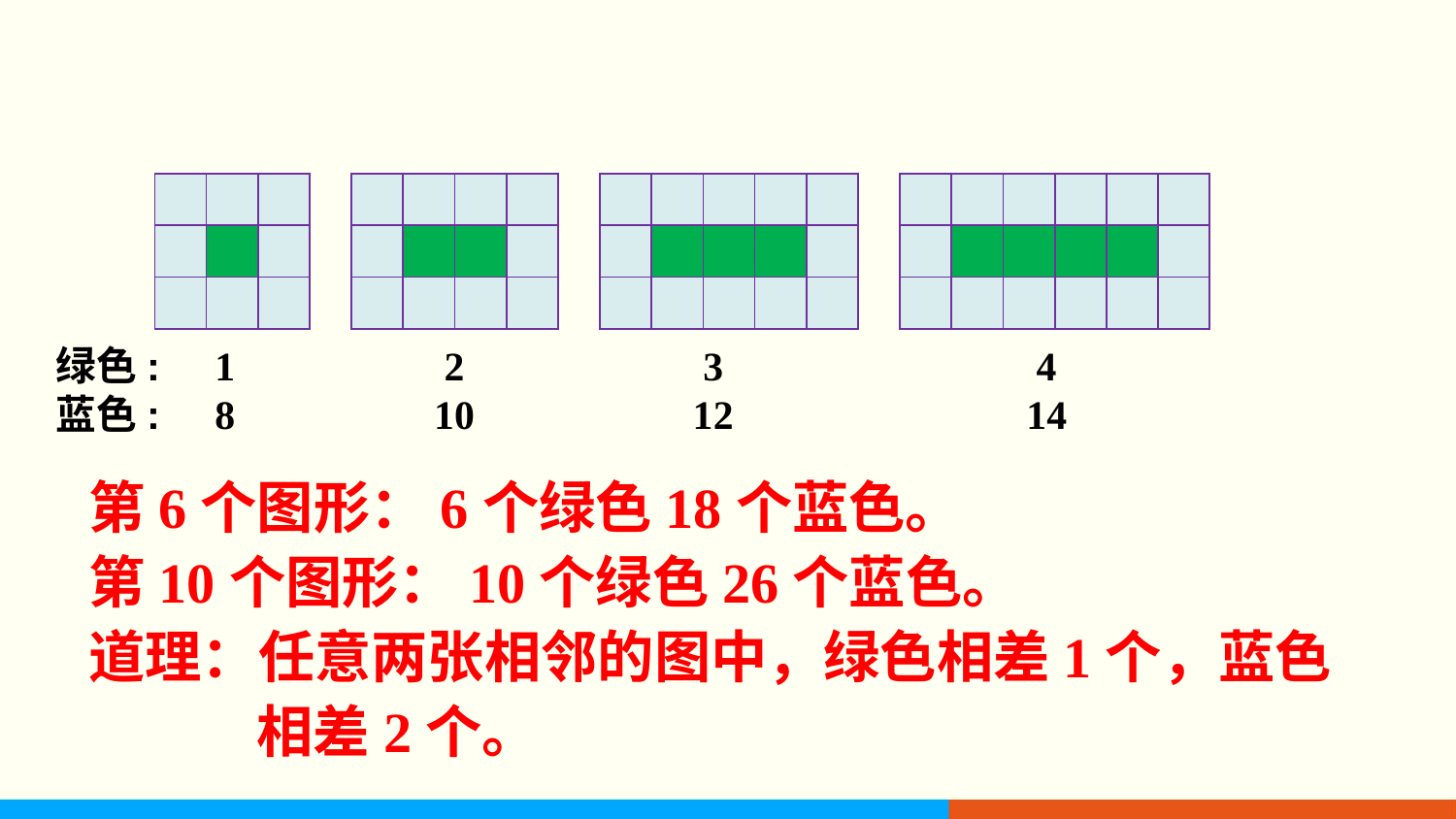

|  |  |  |
| --- | --- | --- |
|  |  |  |
|  |  |  |
|  |  |  |  |
| --- | --- | --- | --- |
|  |  |  |  |
|  |  |  |  |
|  |  |  |  |  |
| --- | --- | --- | --- | --- |
|  |  |  |  |  |
|  |  |  |  |  |
|  |  |  |  |  |  |
| --- | --- | --- | --- | --- | --- |
|  |  |  |  |  |  |
|  |  |  |  |  |  |
绿色:
蓝色:
1
8
2
10
3
12
4
14
第6个图形：6个绿色18个蓝色。
第10个图形：10个绿色26个蓝色。
道理：任意两张相邻的图中，绿色相差1个，蓝色
            相差2个。